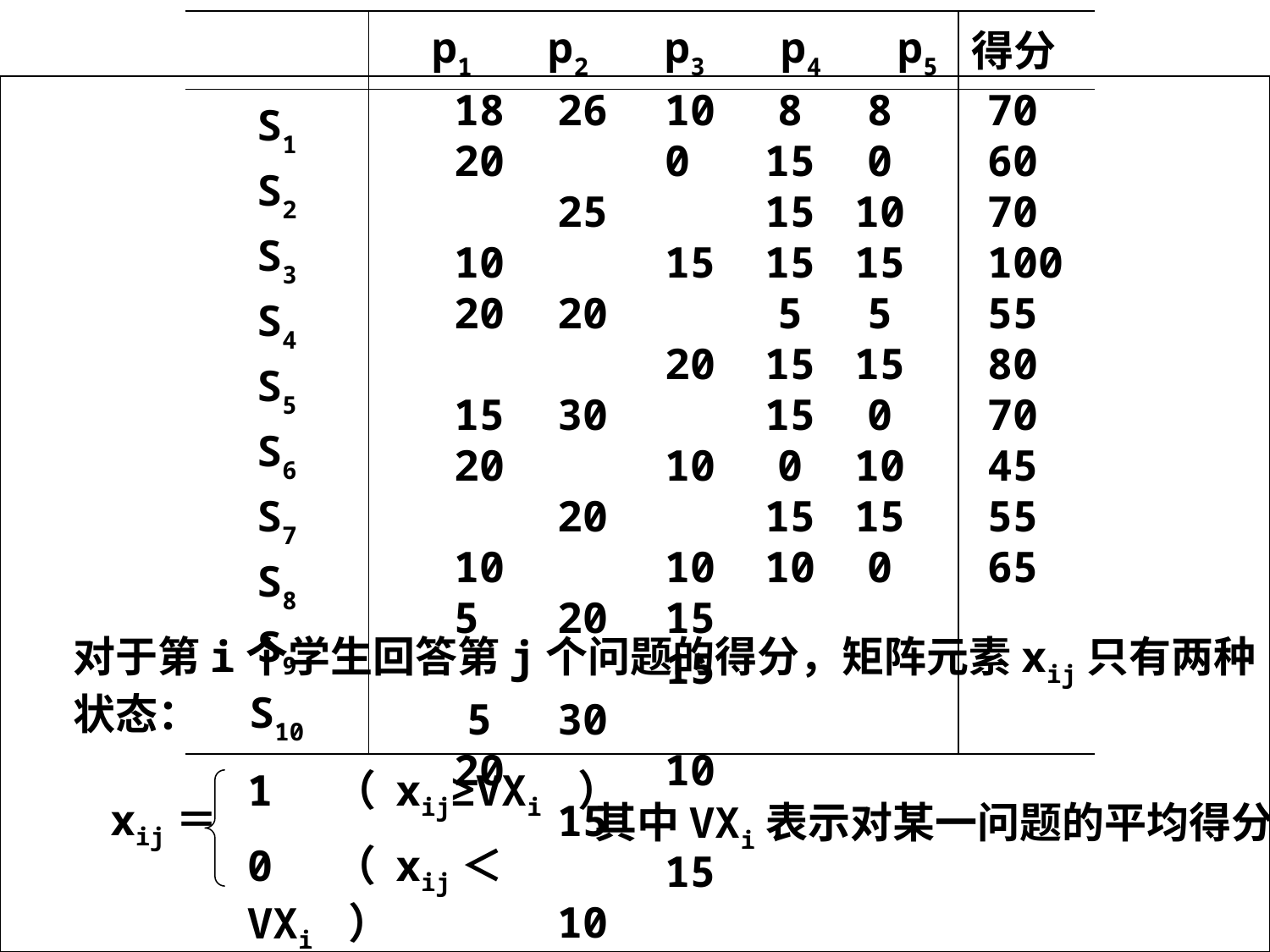

|  | p1 p2 p3 p4 p5 | 得分 |
| --- | --- | --- |
| S1 S2 S3 S4 S5 S6 S7 S8 S9 S10 |  |  |
26
25
20
30
20
20
30
15
10
20
10
0
15
20
10
10
15
15
10
15
8
15
15
15
5
15
15
0
15
10
70
60
70
100
55
80
70
45
55
65
18
20
10
20
15
20
10
5
5
20
8
0
10
15
5
15
0
10
15
0
对于第i个学生回答第j个问题的得分，矩阵元素xij只有两种状态：
1  （ xij≥VXi ）

xij＝
其中VXi表示对某一问题的平均得分
0  （ xij＜VXi ）